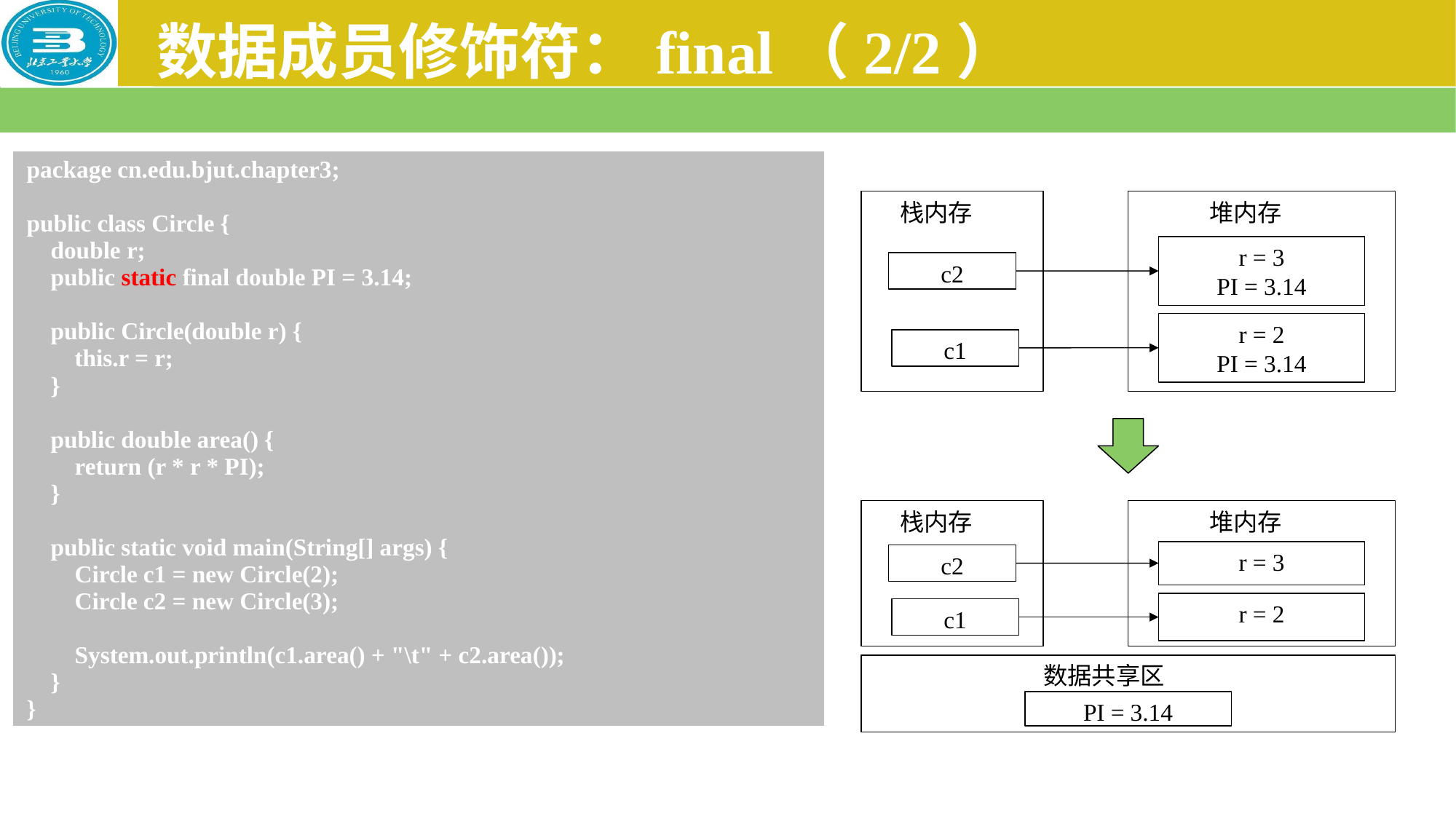

# 数据成员修饰符：final（2/2）
| package cn.edu.bjut.chapter3; public class Circle { double r; public static final double PI = 3.14; public Circle(double r) { this.r = r; } public double area() { return (r \* r \* PI); } public static void main(String[] args) { Circle c1 = new Circle(2); Circle c2 = new Circle(3); System.out.println(c1.area() + "\t" + c2.area()); } } |
| --- |

栈内存
堆内存
r = 3
PI = 3.14
c2
r = 2
PI = 3.14
c1

栈内存
堆内存
r = 3
c2
r = 2
c1

数据共享区
PI = 3.14